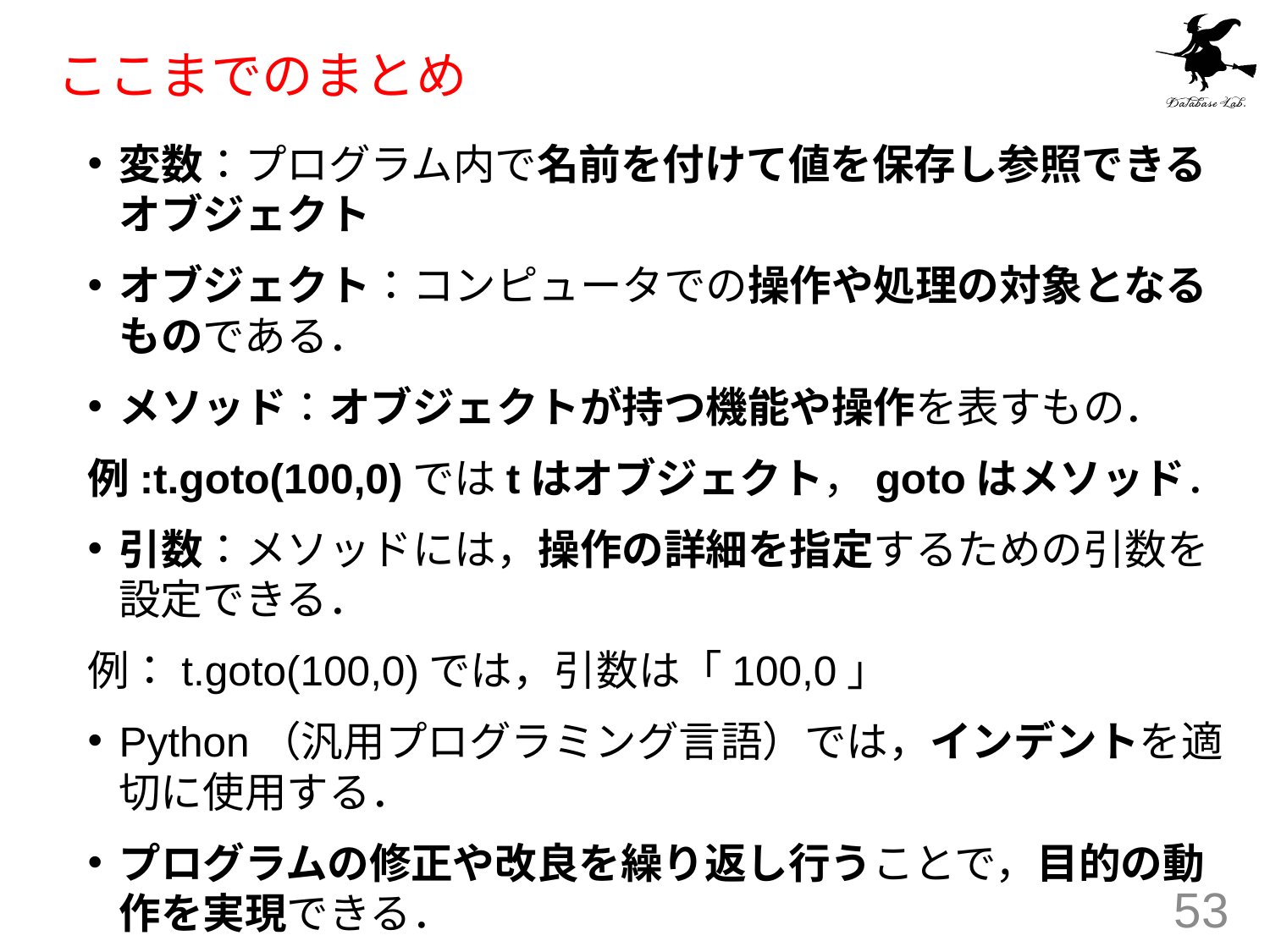

# ここまでのまとめ
変数：プログラム内で名前を付けて値を保存し参照できるオブジェクト
オブジェクト：コンピュータでの操作や処理の対象となるものである．
メソッド：オブジェクトが持つ機能や操作を表すもの．
例:t.goto(100,0)ではtはオブジェクト，gotoはメソッド．
引数：メソッドには，操作の詳細を指定するための引数を設定できる．
例：t.goto(100,0)では，引数は「100,0」
Python（汎用プログラミング言語）では，インデントを適切に使用する．
プログラムの修正や改良を繰り返し行うことで，目的の動作を実現できる．
53